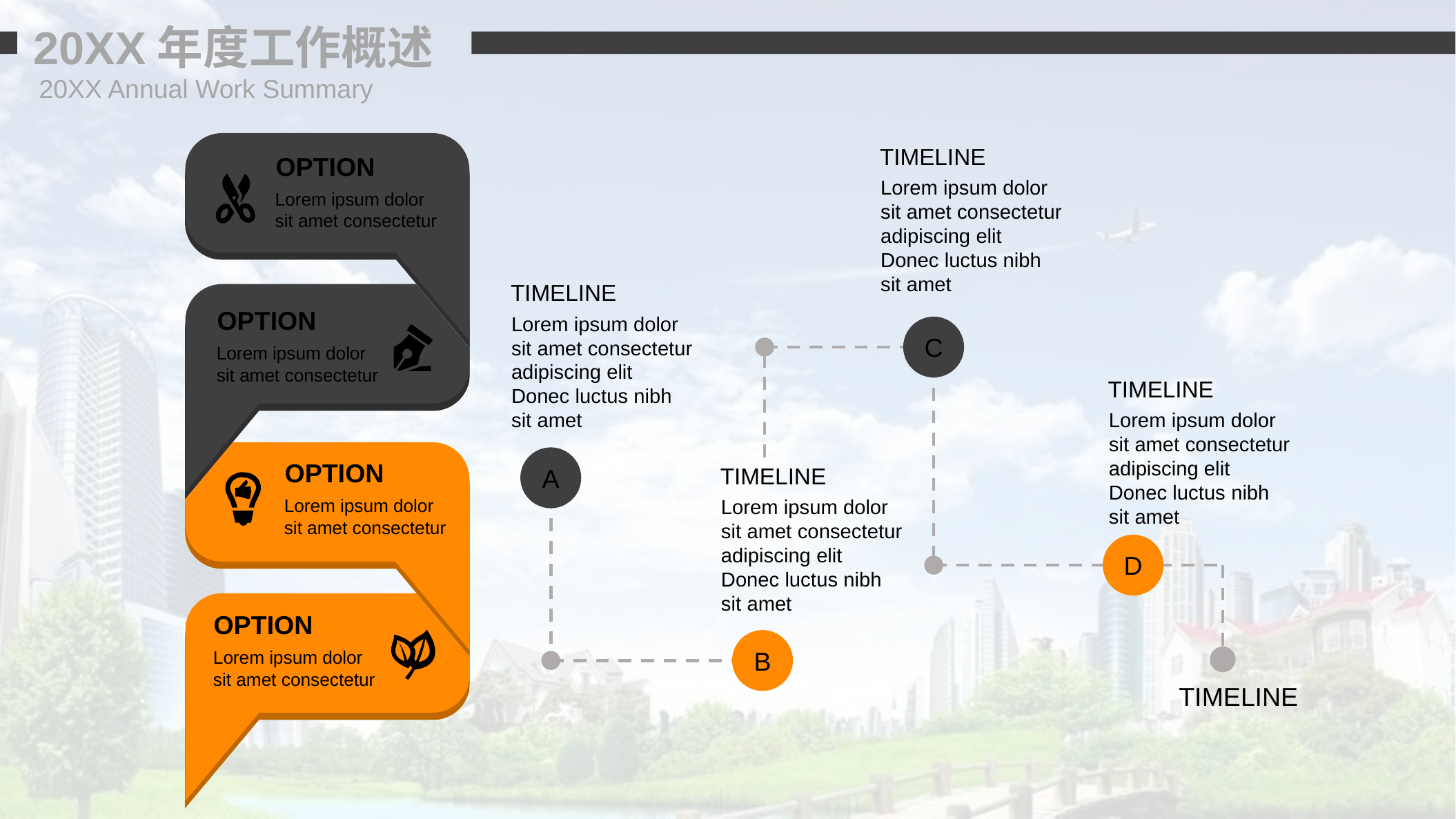

20XX年度工作概述

20XX Annual Work Summary

OPTION

Lorem ipsum dolor sit amet consectetur
TIMELINE
Lorem ipsum dolor sit amet consectetur adipiscing elit  Donec luctus nibh sit amet
TIMELINE
Lorem ipsum dolor sit amet consectetur adipiscing elit  Donec luctus nibh sit amet

OPTION

Lorem ipsum dolor sit amet consectetur
C

TIMELINE
Lorem ipsum dolor sit amet consectetur adipiscing elit  Donec luctus nibh sit amet

OPTION

Lorem ipsum dolor sit amet consectetur
A
TIMELINE
Lorem ipsum dolor sit amet consectetur adipiscing elit  Donec luctus nibh sit amet
D

OPTION

Lorem ipsum dolor sit amet consectetur
B

TIMELINE